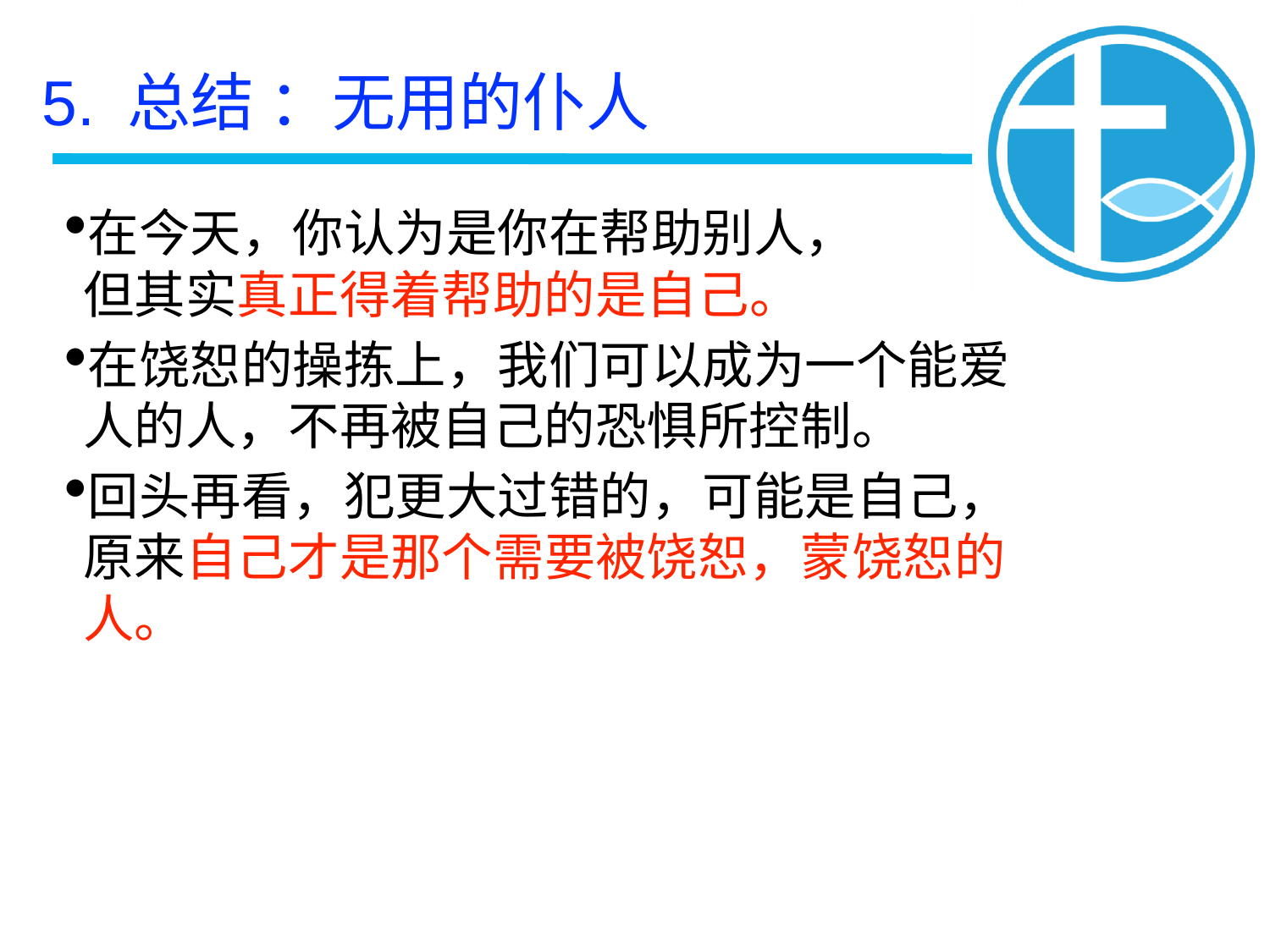

5. 总结 ：无用的仆人
在今天，你认为是你在帮助别人，
但其实真正得着帮助的是自己。
在饶恕的操拣上，我们可以成为一个能爱人的人，不再被自己的恐惧所控制。
回头再看，犯更大过错的，可能是自己，原来自己才是那个需要被饶恕，蒙饶恕的人。